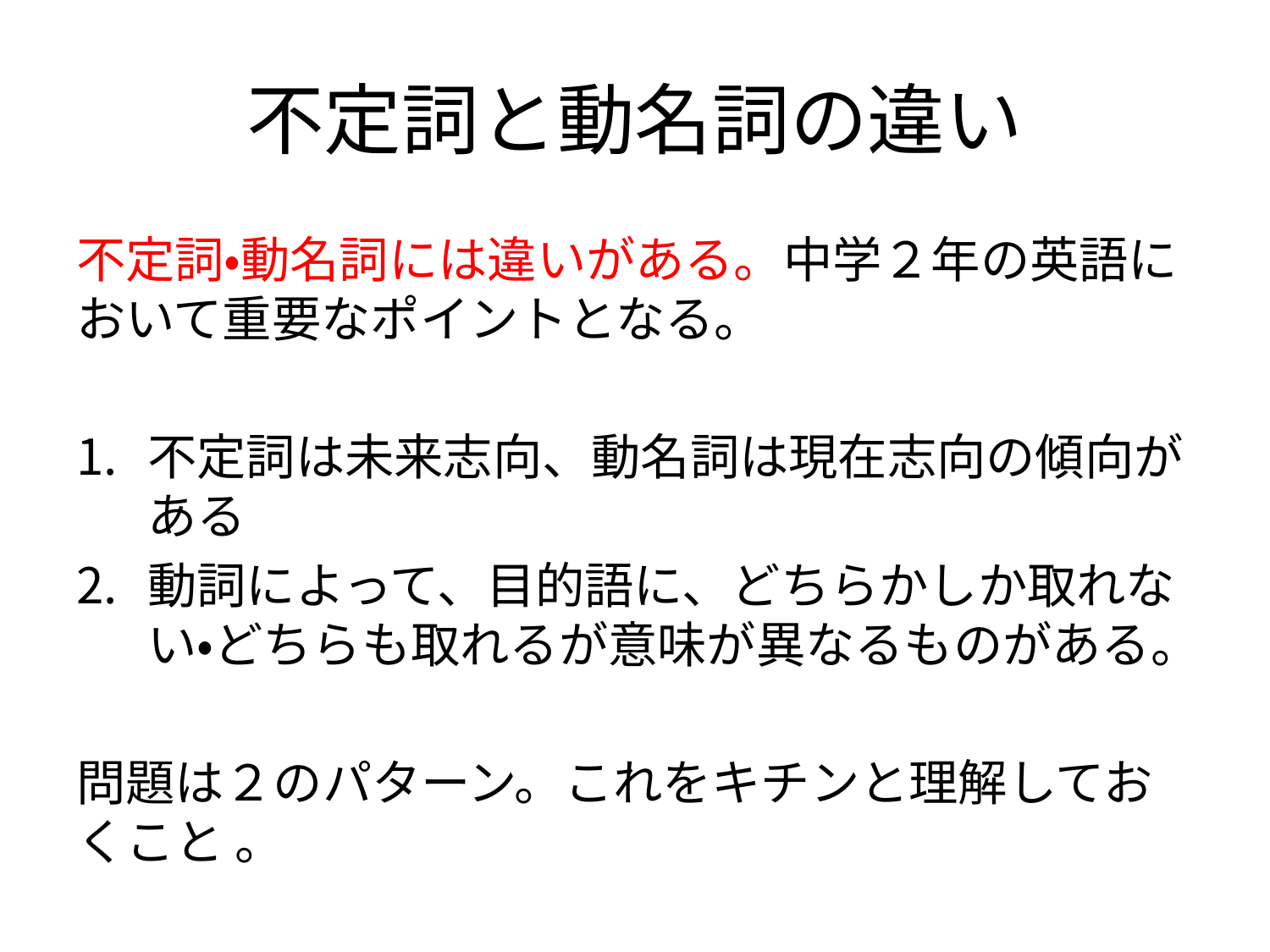

# 不定詞と動名詞の違い
不定詞・動名詞には違いがある。中学２年の英語において重要なポイントとなる。

不定詞は未来志向、動名詞は現在志向の傾向がある
動詞によって、目的語に、どちらかしか取れない・どちらも取れるが意味が異なるものがある。

問題は２のパターン。これをキチンと理解しておくこと 。